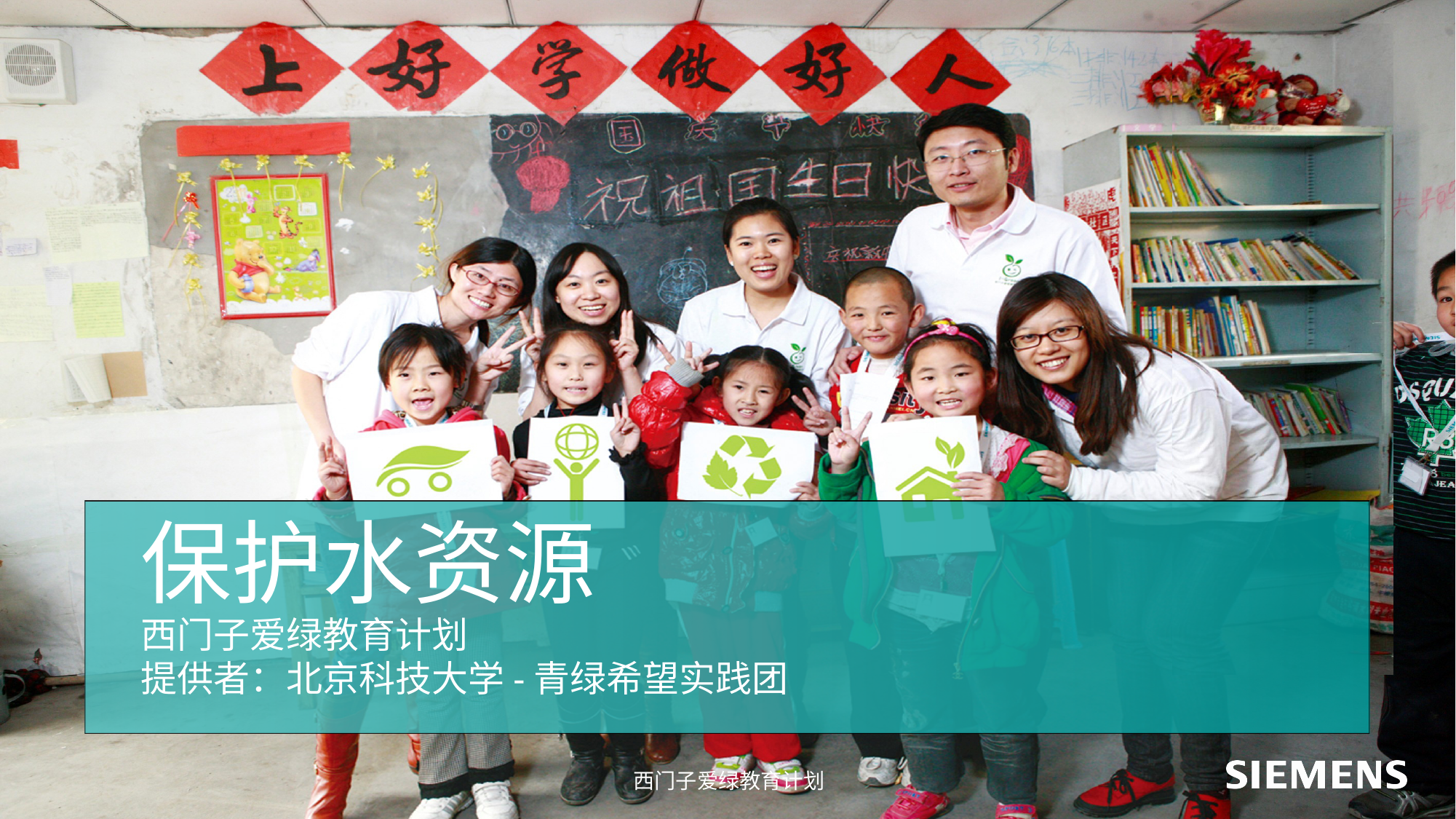

保护水资源
西门子爱绿教育计划
提供者：北京科技大学-青绿希望实践团

西门子爱绿教育计划